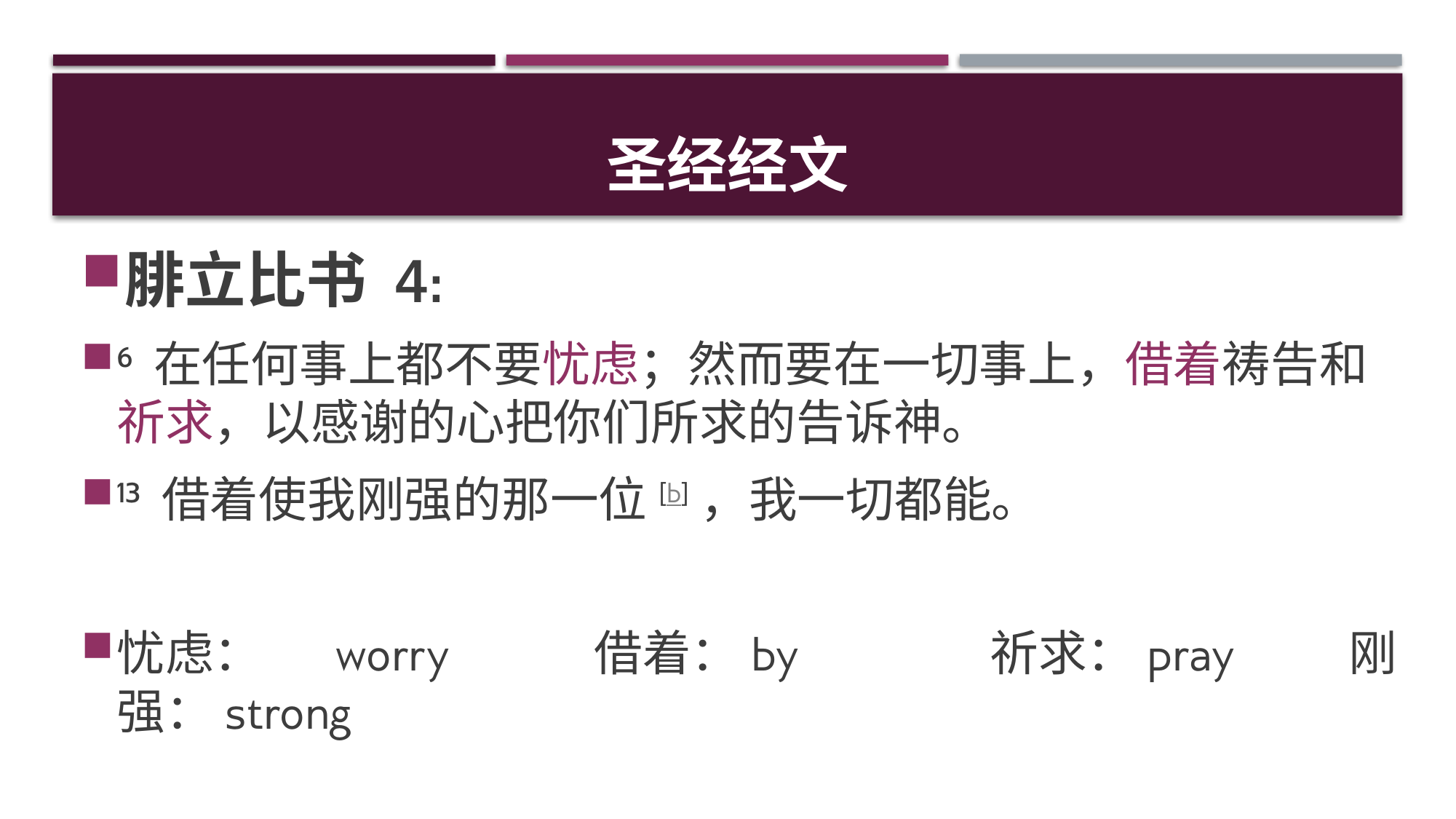

# 圣经经文
腓立比书 4:
6 在任何事上都不要忧虑；然而要在一切事上，借着祷告和祈求，以感谢的心把你们所求的告诉神。
13 借着使我刚强的那一位[b]，我一切都能。

忧虑：	worry	  借着：by   		祈求：pray       刚强：strong